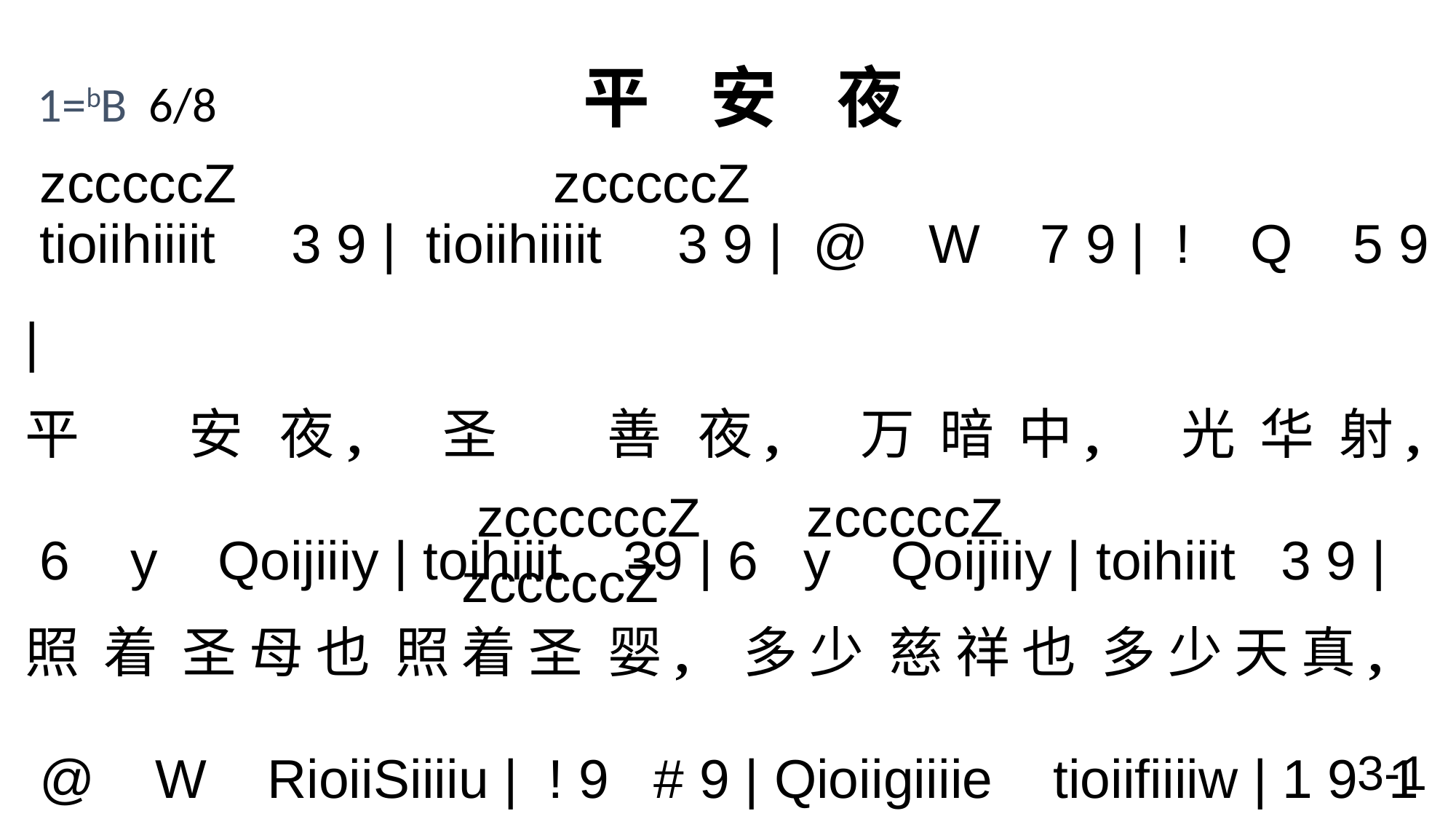

1=bB  6/8                                    平    安    夜
 zcccccZ                     zcccccZ
 tioiihiiiit     3 9 |  tioiihiiiit     3 9 |  @    W    7 9 |  !    Q    5 9 |
平         安   夜,     圣         善   夜,     万  暗  中,     光  华  射,
 6    y    Qoijiiiy | toihiiit    39 | 6   y    Qoijiiiy | toihiiit   3 9 |
照  着  圣 母 也  照 着 圣  婴,   多 少  慈 祥 也  多 少 天 真,
 @    W    RioiiSiiiiu |  ! 9   # 9 | Qioiigiiiie    tioiifiiiiw | 1 9  1 9 \
静  享  天   赐  安   眠,            静         享  天   赐  安  眠。
 zccccccZ       zcccccZ                             zcccccZ
3-1